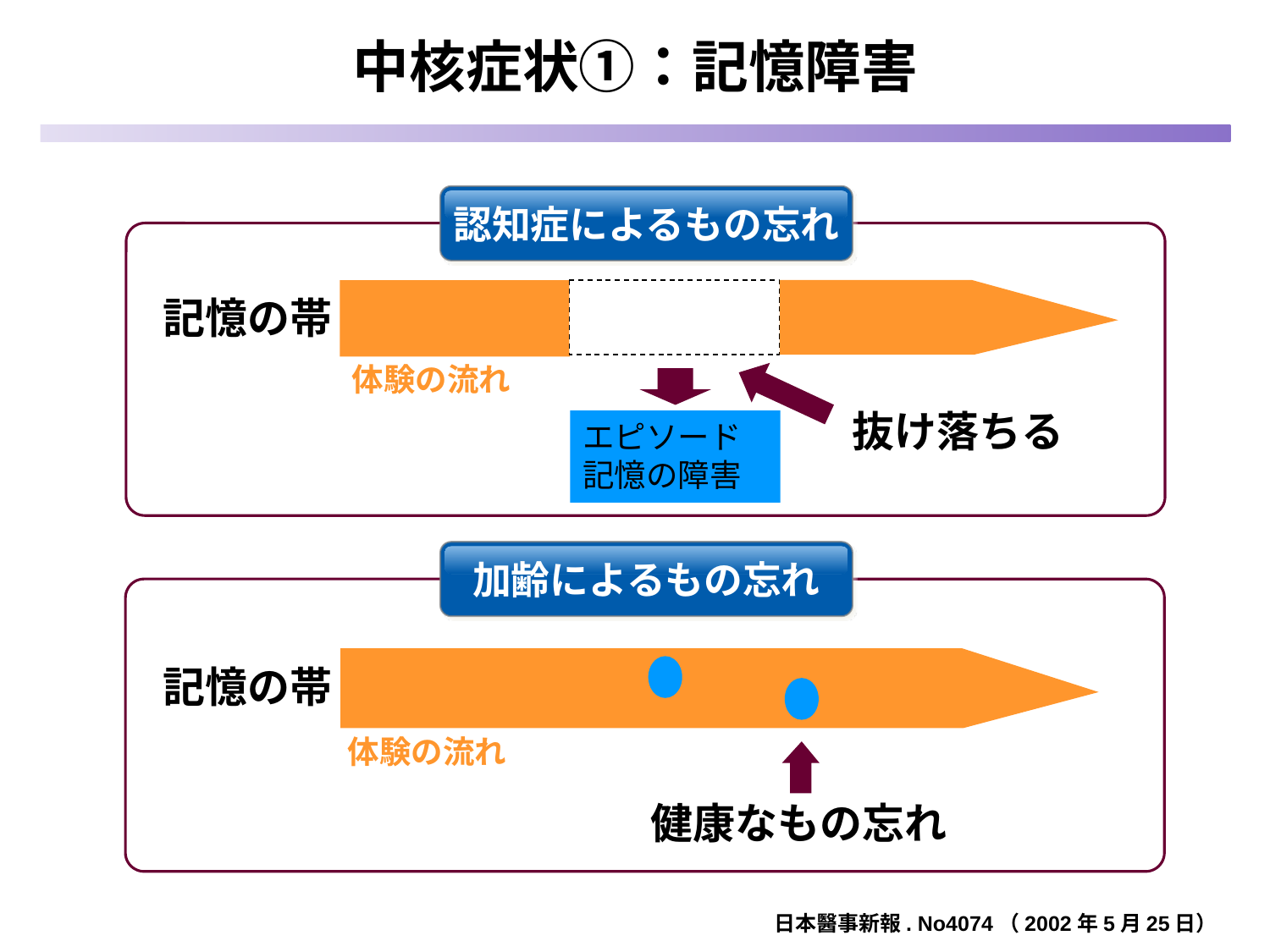

中核症状①：記憶障害

認知症によるもの忘れ

記憶の帯
体験の流れ

抜け落ちる
エピソード記憶の障害

加齢によるもの忘れ

記憶の帯

体験の流れ

健康なもの忘れ
　日本醫事新報. No4074（2002年5月25日）